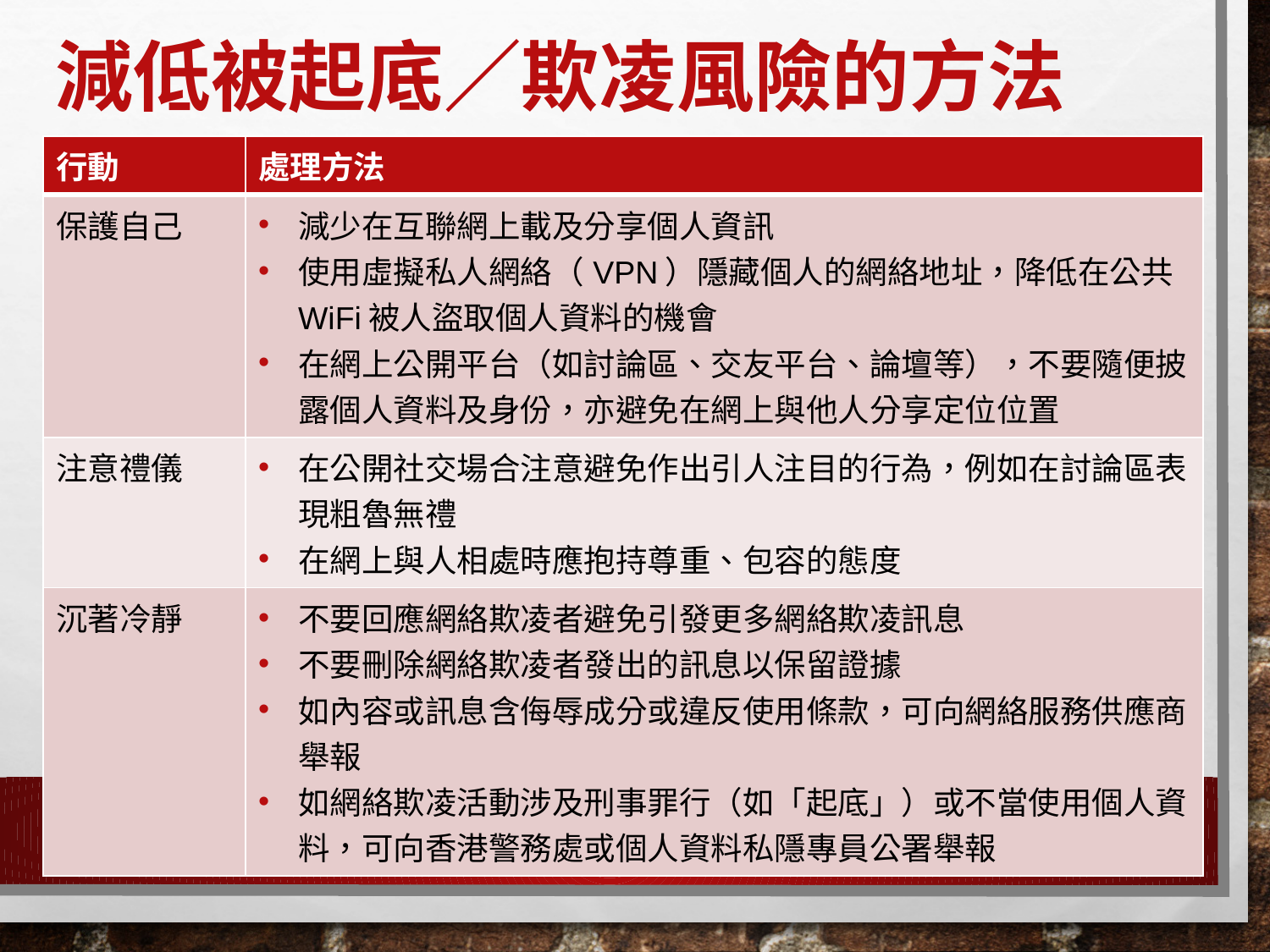

# 減低被起底／欺凌風險的方法
| 行動 | 處理方法 |
| --- | --- |
| 保護自己 | 減少在互聯網上載及分享個人資訊 使用虛擬私人網絡（VPN）隱藏個人的網絡地址，降低在公共WiFi被人盜取個人資料的機會 在網上公開平台（如討論區、交友平台、論壇等），不要隨便披露個人資料及身份，亦避免在網上與他人分享定位位置 |
| 注意禮儀 | 在公開社交場合注意避免作出引人注目的行為，例如在討論區表現粗魯無禮 在網上與人相處時應抱持尊重、包容的態度 |
| 沉著冷靜 | 不要回應網絡欺凌者避免引發更多網絡欺凌訊息 不要刪除網絡欺凌者發出的訊息以保留證據 如內容或訊息含侮辱成分或違反使用條款，可向網絡服務供應商舉報 如網絡欺凌活動涉及刑事罪行（如「起底」）或不當使用個人資料，可向香港警務處或個人資料私隱專員公署舉報 |
18